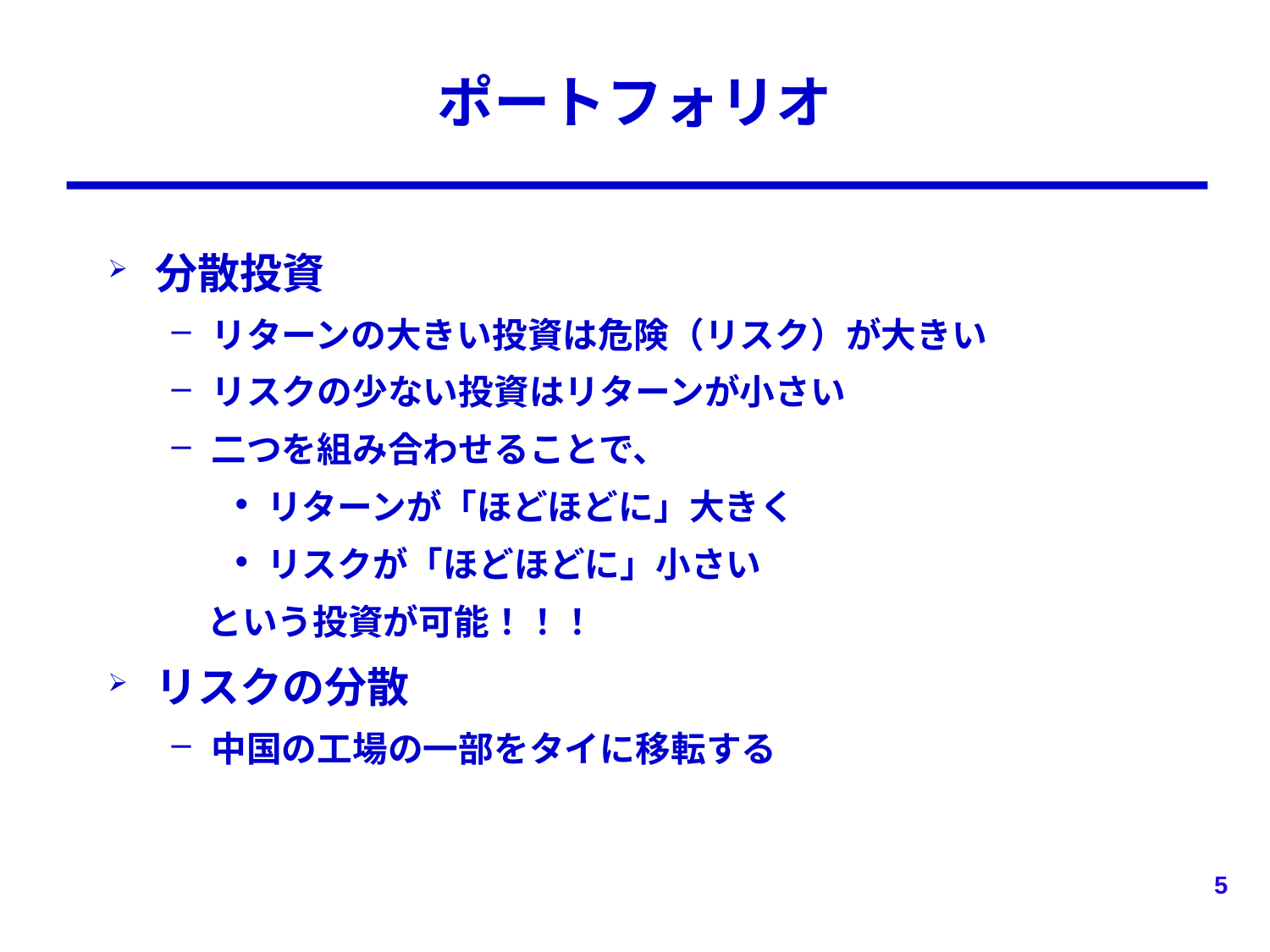

# ポートフォリオ
分散投資
リターンの大きい投資は危険（リスク）が大きい
リスクの少ない投資はリターンが小さい
二つを組み合わせることで、
リターンが「ほどほどに」大きく
リスクが「ほどほどに」小さい
　という投資が可能！！！
リスクの分散
中国の工場の一部をタイに移転する
5